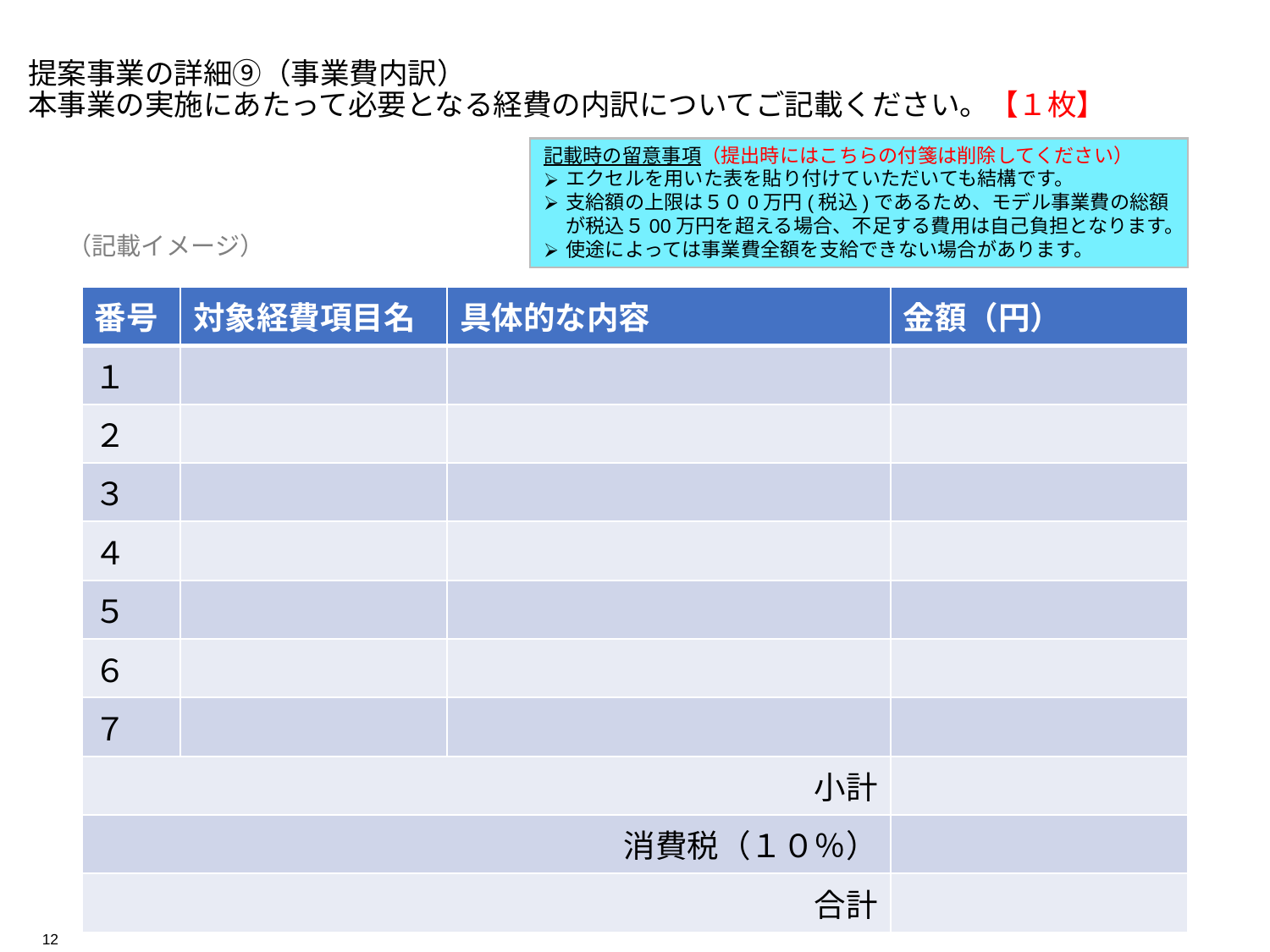

# 提案事業の詳細⑨（事業費内訳） 本事業の実施にあたって必要となる経費の内訳についてご記載ください。【１枚】
記載時の留意事項（提出時にはこちらの付箋は削除してください）
エクセルを用いた表を貼り付けていただいても結構です。
支給額の上限は５０0万円(税込)であるため、モデル事業費の総額が税込５00万円を超える場合、不足する費用は自己負担となります。
使途によっては事業費全額を支給できない場合があります。
（記載イメージ）
| 番号 | 対象経費項目名 | 具体的な内容 | 金額（円） |
| --- | --- | --- | --- |
| １ |  |  |  |
| ２ |  |  |  |
| ３ |  |  |  |
| ４ |  |  |  |
| ５ |  |  |  |
| ６ |  |  |  |
| ７ |  |  |  |
| 小計 |  |  |  |
| 消費税（１０％） |  |  |  |
| 合計 |  |  |  |
12